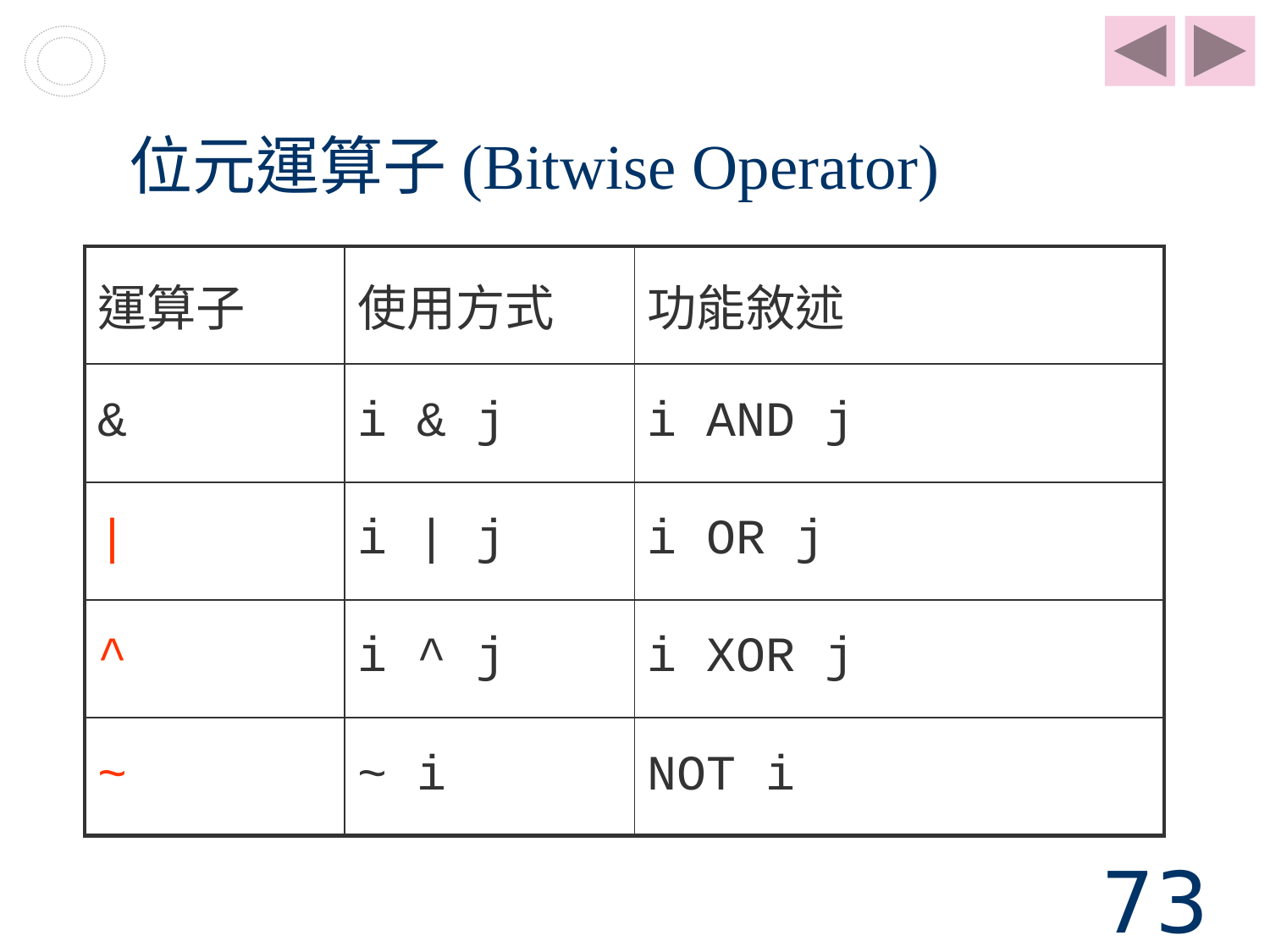

# 位元運算子(Bitwise Operator)
| 運算子 | 使用方式 | 功能敘述 |
| --- | --- | --- |
| & | i & j | i AND j |
| | | i | j | i OR j |
| ^ | i ^ j | i XOR j |
| ~ | ~ i | NOT i |
73